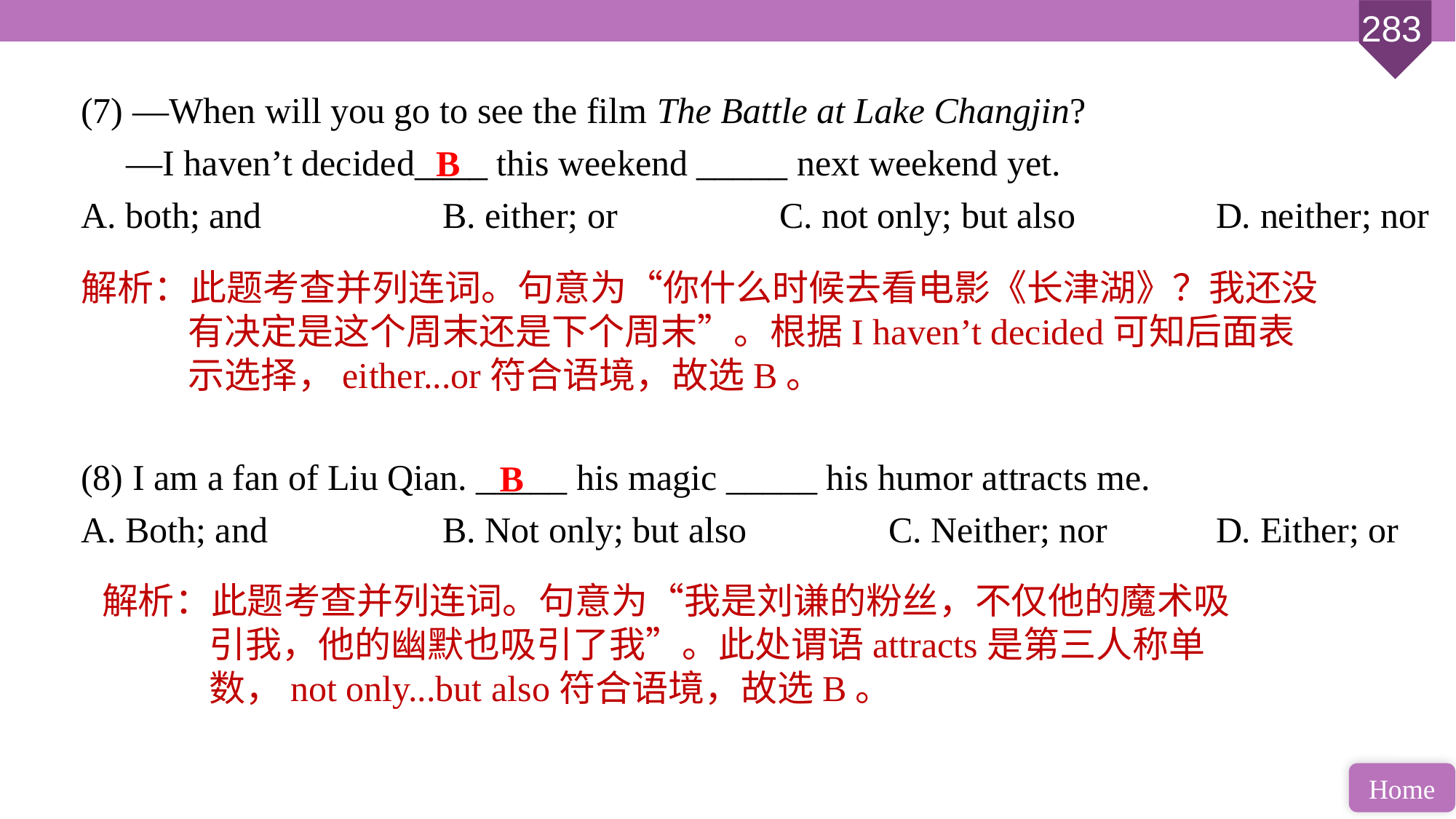

(7) —When will you go to see the film The Battle at Lake Changjin?
     —I haven’t decided____ this weekend _____ next weekend yet.
A. both; and 		B. either; or		 C. not only; but also		 D. neither; nor

(8) I am a fan of Liu Qian. _____ his magic _____ his humor attracts me.
A. Both; and 		B. Not only; but also		 C. Neither; nor	 D. Either; or
B
解析：此题考查并列连词。句意为“你什么时候去看电影《长津湖》？我还没有决定是这个周末还是下个周末”。根据I haven’t decided可知后面表示选择，either...or符合语境，故选B。
B
解析：此题考查并列连词。句意为“我是刘谦的粉丝，不仅他的魔术吸引我，他的幽默也吸引了我”。此处谓语attracts是第三人称单数，not only...but also符合语境，故选B。